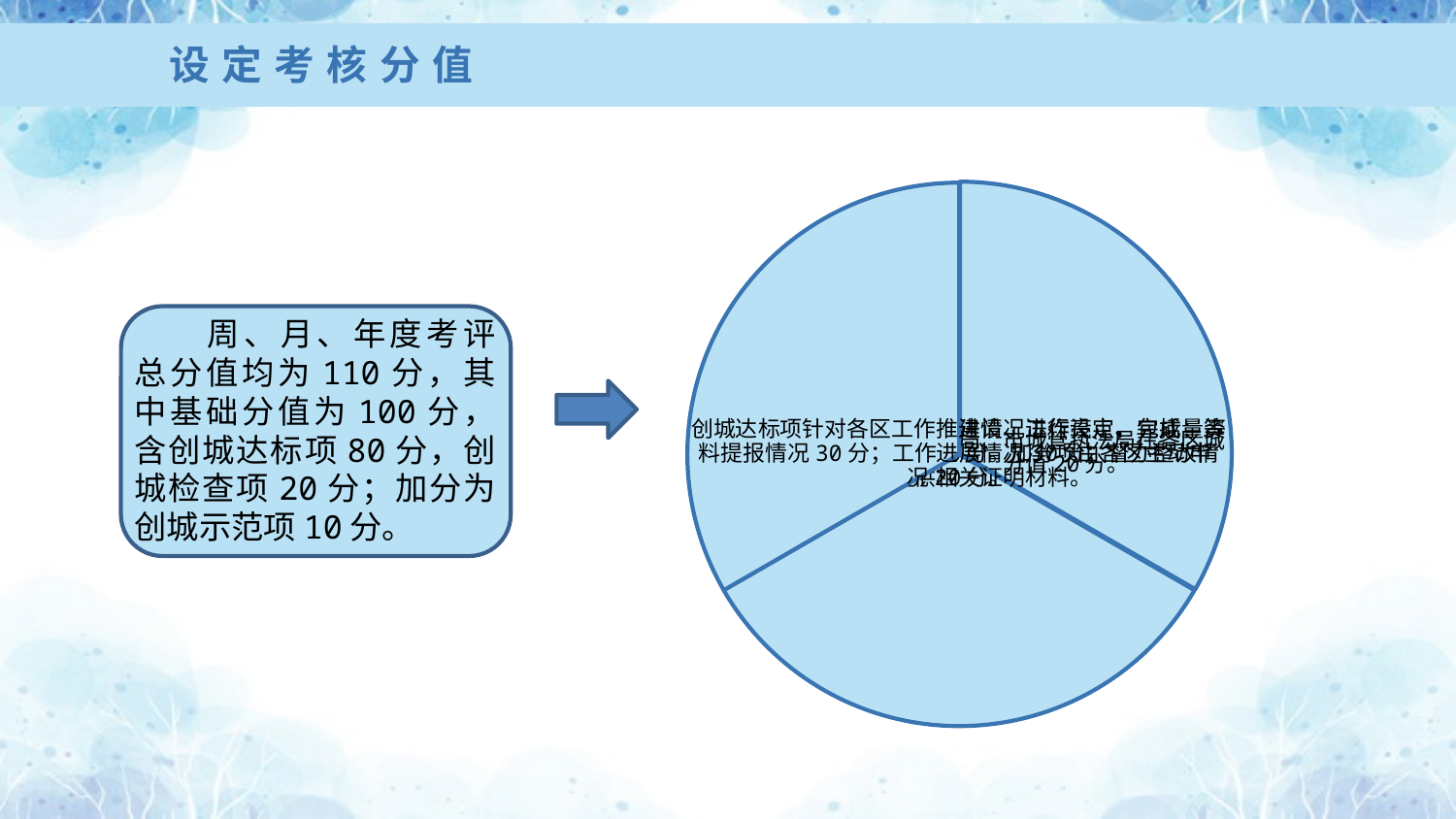

设定考核分值
创城检查项针对市城乡建设局、市城管执法局在各区城乡接合部发现的问题进行设定，分值20分。
创城示范项针对各区示范路建设、工作亮点、完成量等情况进行设定，分值为10分。加分项由各区主动申请，并提供相关证明材料。
创城达标项针对各区工作推进情况进行设定，包括：资料提报情况30分；工作进展情况30分；督办整改情况20分。
周、月、年度考评总分值均为110分，其中基础分值为100分，含创城达标项80分，创城检查项20分；加分为创城示范项10分。